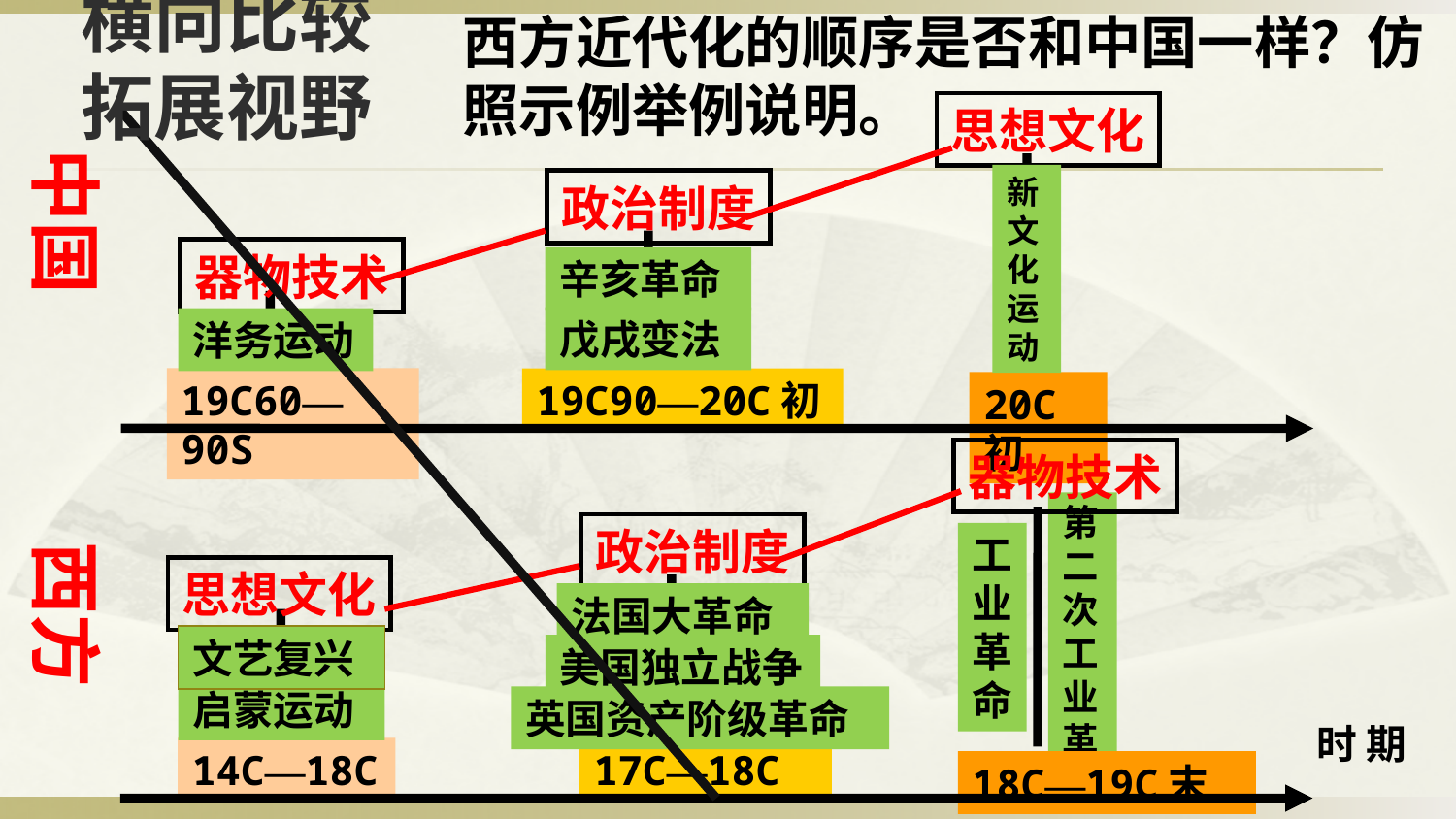

西方近代化的顺序是否和中国一样？仿照示例举例说明。
# 横向比较 拓展视野
思想文化
中国               西方

新文化运动
政治制度

器物技术
辛亥革命

戊戌变法
洋务运动
19C60—90S
19C90—20C初
20C初

器物技术

第二次工业革命

政治制度
工业革命
思想文化

法国大革命

文艺复兴
美国独立战争
启蒙运动
英国资产阶级革命
时 期
14C—18C
17C—18C
18C—19C末